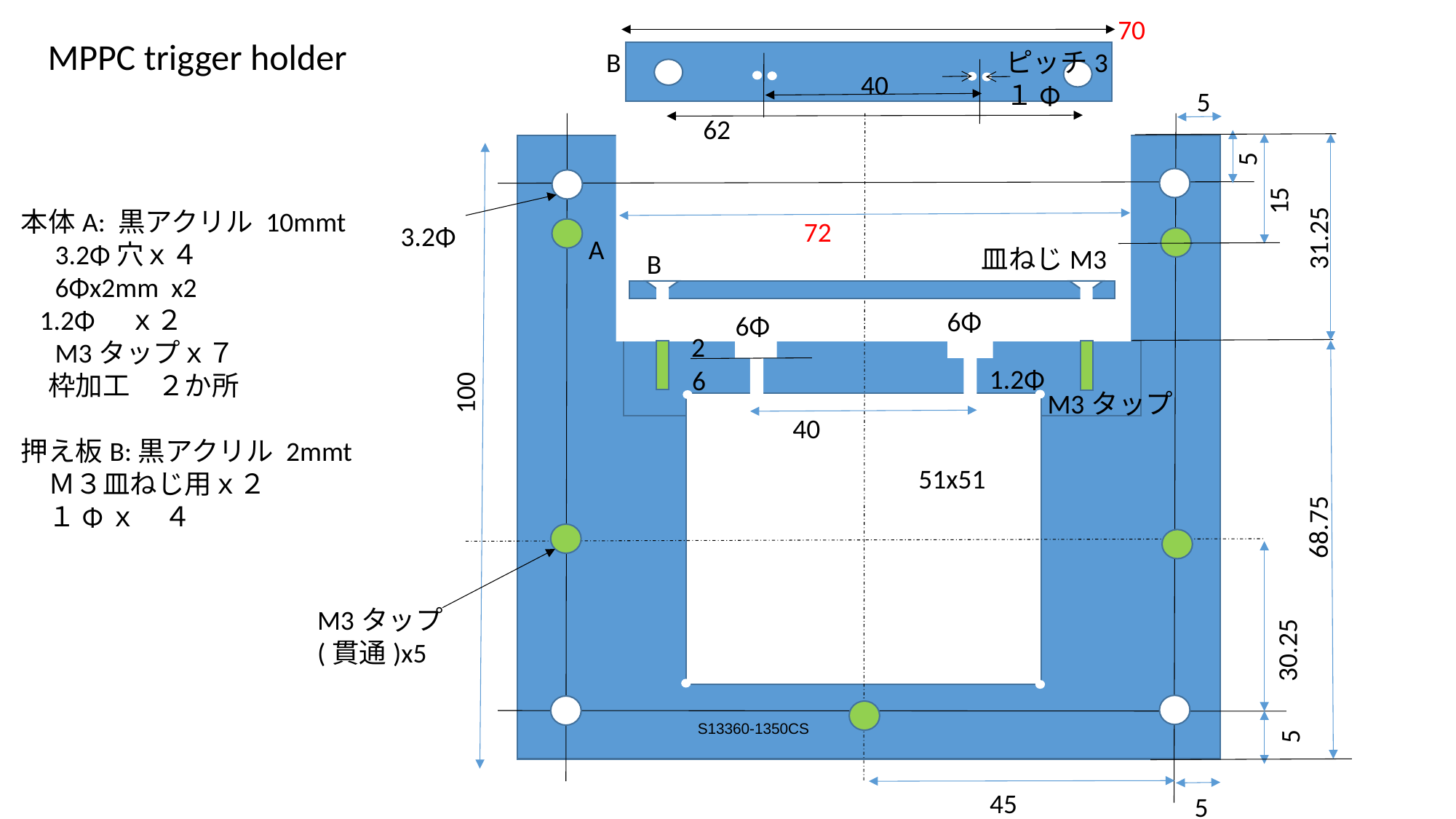

70
MPPC trigger holder
ピッチ3
１Φ
B

40

5
62

5

15
本体A: 黒アクリル 10mmt
　3.2Φ穴ｘ４
　6Φx2mm  x2
   1.2Φ　ｘ２
　M3タップｘ７
　枠加工　２か所

押え板B:黒アクリル 2mmt
　Ｍ３皿ねじ用ｘ２
　１Φｘ　４
72
3.2Φ
31.25

A

皿ねじM3
B

6Φ
6Φ
2

1.2Φ
6
100
M3タップ

40
51x51
68.75

M3タップ
(貫通)x5

30.25

S13360-1350CS

5
45
5